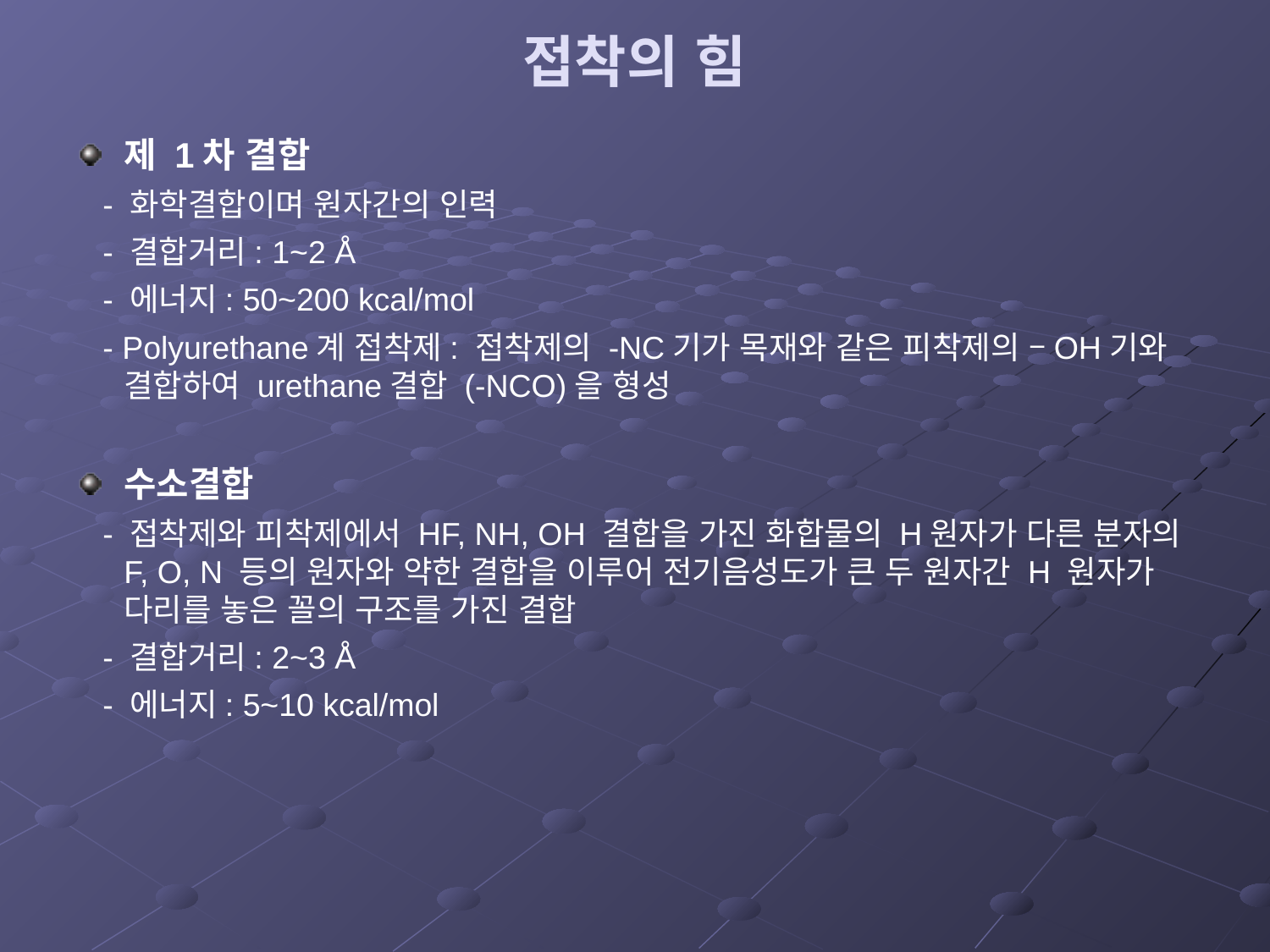

# 접착의 힘
제 1차 결합
   - 화학결합이며 원자간의 인력
   - 결합거리: 1~2 Å
   - 에너지: 50~200 kcal/mol
   - Polyurethane계 접착제: 접착제의 -NC기가 목재와 같은 피착제의 –OH기와 결합하여 urethane결합 (-NCO)을 형성

수소결합
   - 접착제와 피착제에서 HF, NH, OH 결합을 가진 화합물의 H원자가 다른 분자의 F, O, N 등의 원자와 약한 결합을 이루어 전기음성도가 큰 두 원자간 H 원자가 다리를 놓은 꼴의 구조를 가진 결합
   - 결합거리: 2~3 Å
   - 에너지: 5~10 kcal/mol